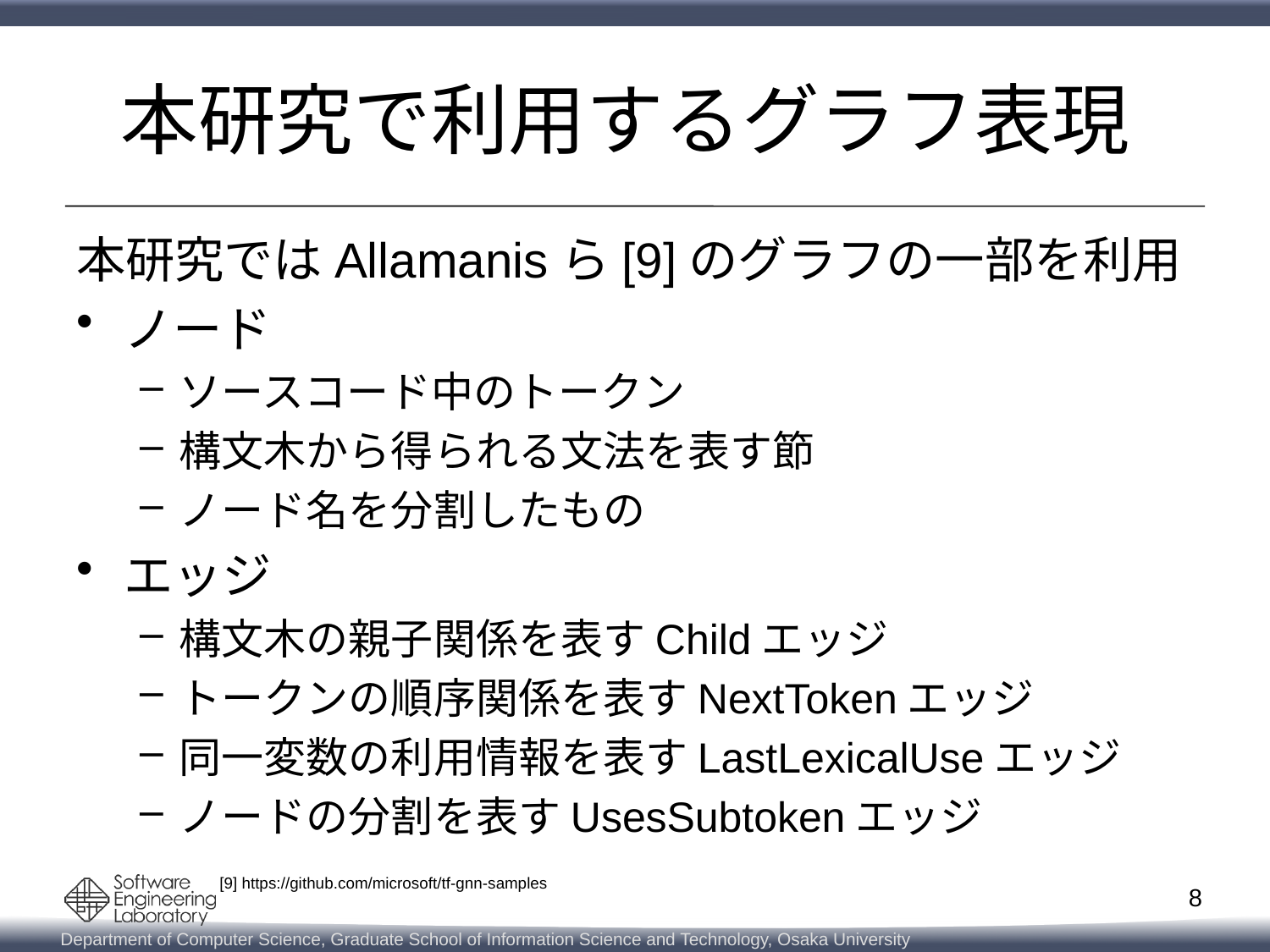

# 本研究で利用するグラフ表現
本研究ではAllamanisら[9]のグラフの一部を利用
ノード
ソースコード中のトークン
構文木から得られる文法を表す節
ノード名を分割したもの
エッジ
構文木の親子関係を表すChildエッジ
トークンの順序関係を表すNextTokenエッジ
同一変数の利用情報を表すLastLexicalUseエッジ
ノードの分割を表すUsesSubtokenエッジ
[9] https://github.com/microsoft/tf-gnn-samples
8